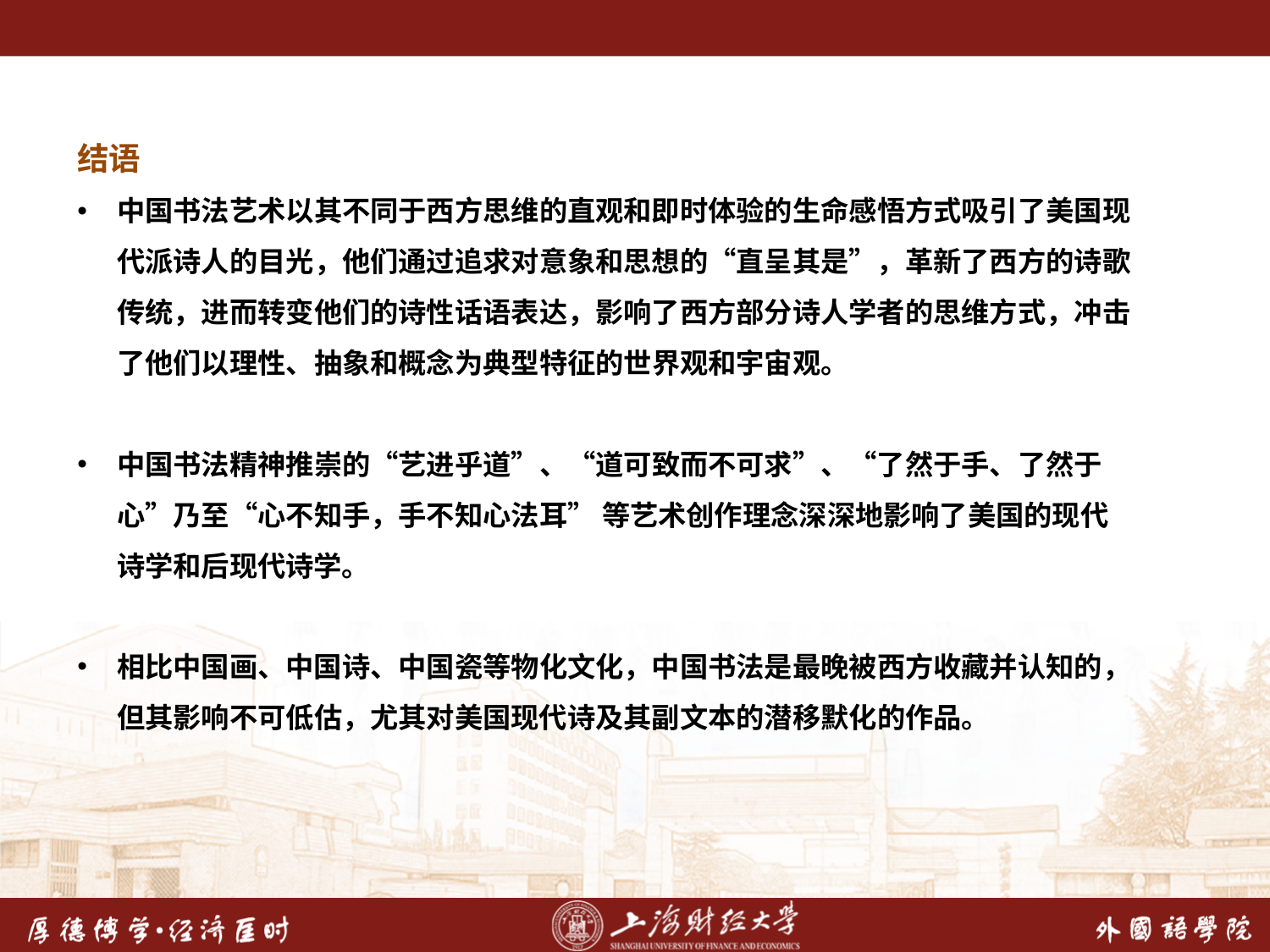

结语
中国书法艺术以其不同于西方思维的直观和即时体验的生命感悟方式吸引了美国现代派诗人的目光，他们通过追求对意象和思想的“直呈其是”，革新了西方的诗歌传统，进而转变他们的诗性话语表达，影响了西方部分诗人学者的思维方式，冲击了他们以理性、抽象和概念为典型特征的世界观和宇宙观。

中国书法精神推崇的“艺进乎道”、“道可致而不可求”、“了然于手、了然于心”乃至“心不知手，手不知心法耳” 等艺术创作理念深深地影响了美国的现代诗学和后现代诗学。

相比中国画、中国诗、中国瓷等物化文化，中国书法是最晚被西方收藏并认知的，但其影响不可低估，尤其对美国现代诗及其副文本的潜移默化的作品。